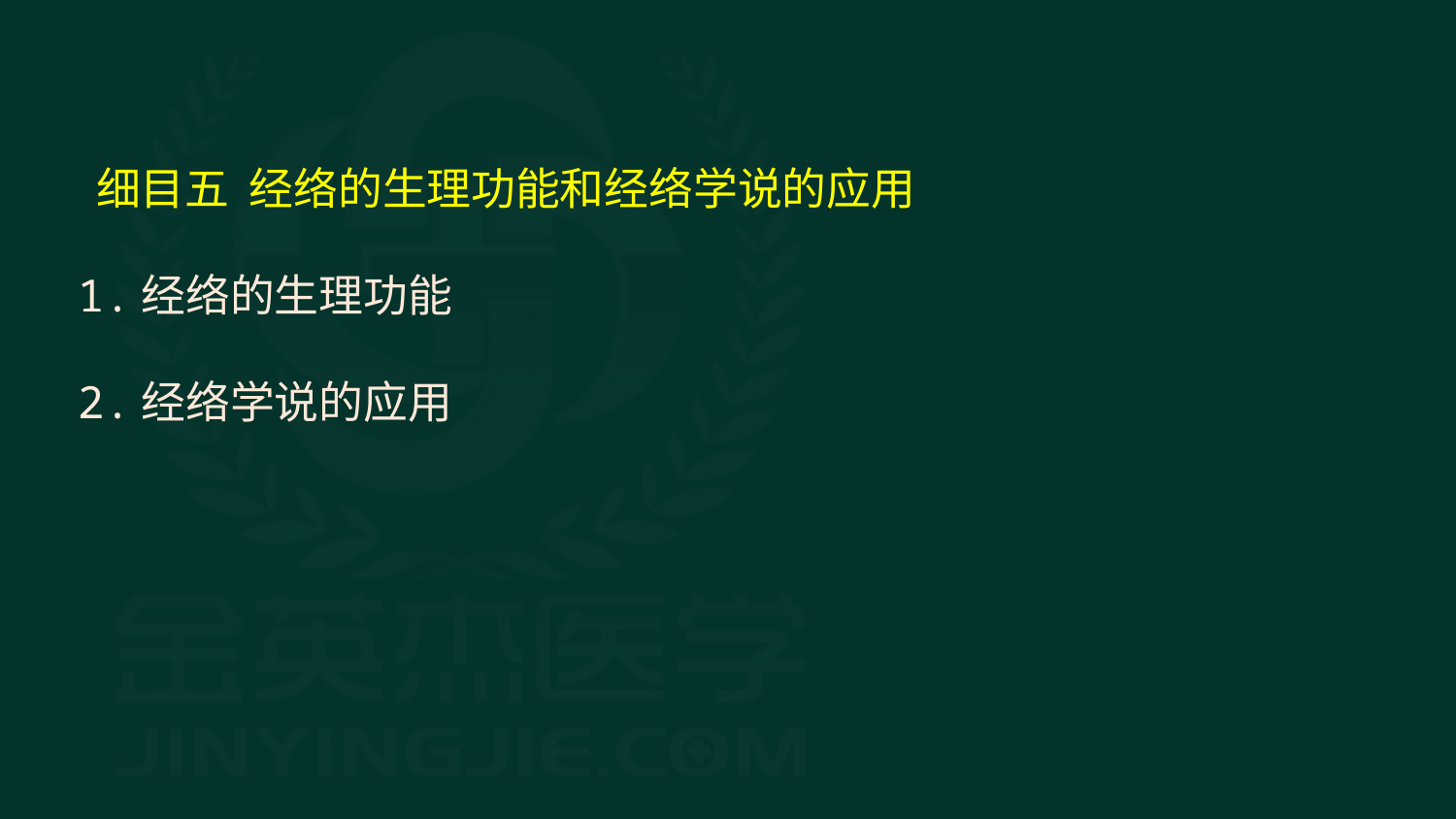

细目五  经络的生理功能和经络学说的应用
1.经络的生理功能
2.经络学说的应用